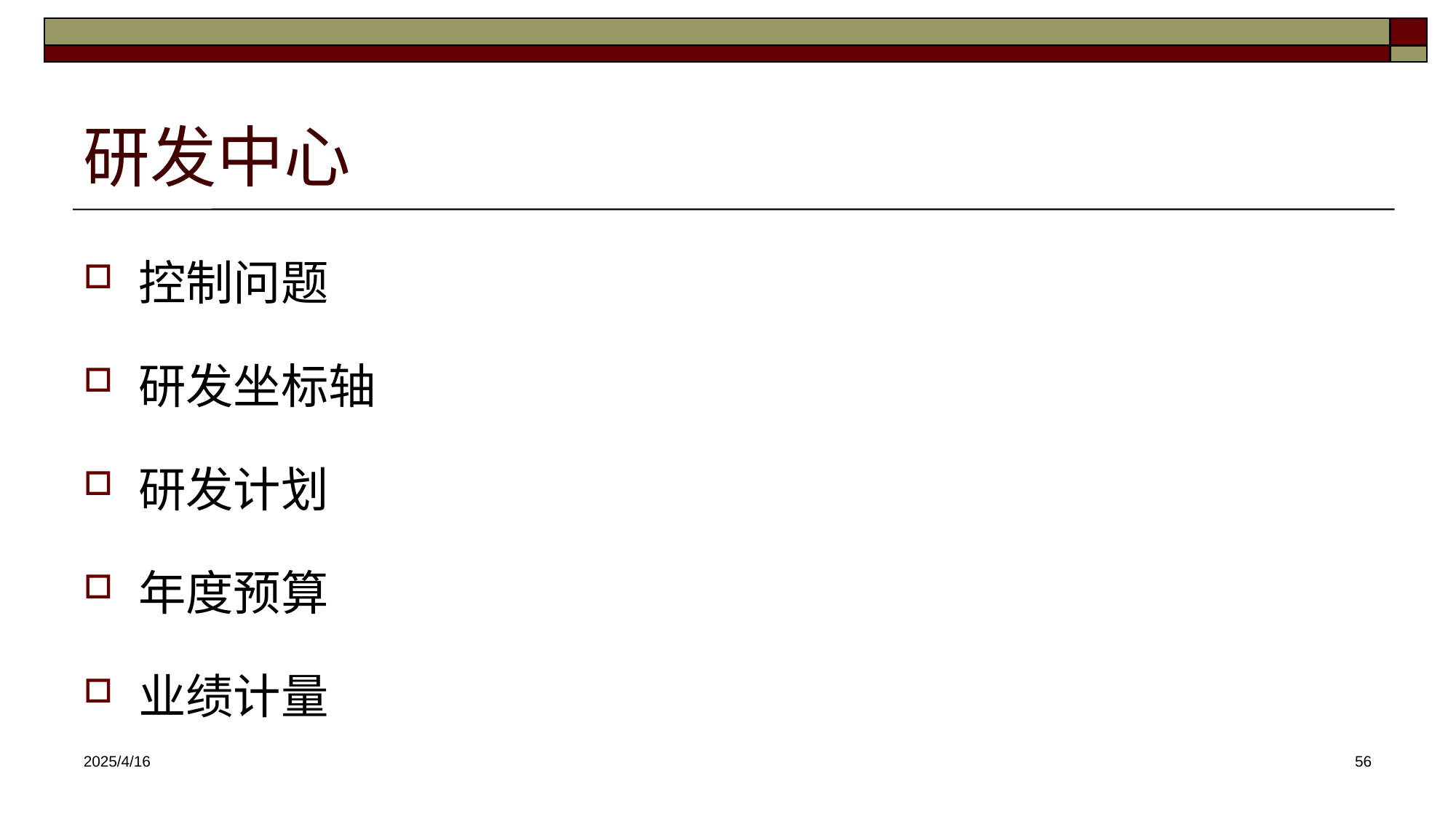

# 研发中心
控制问题
研发坐标轴
研发计划
年度预算
业绩计量

2025/4/16
56